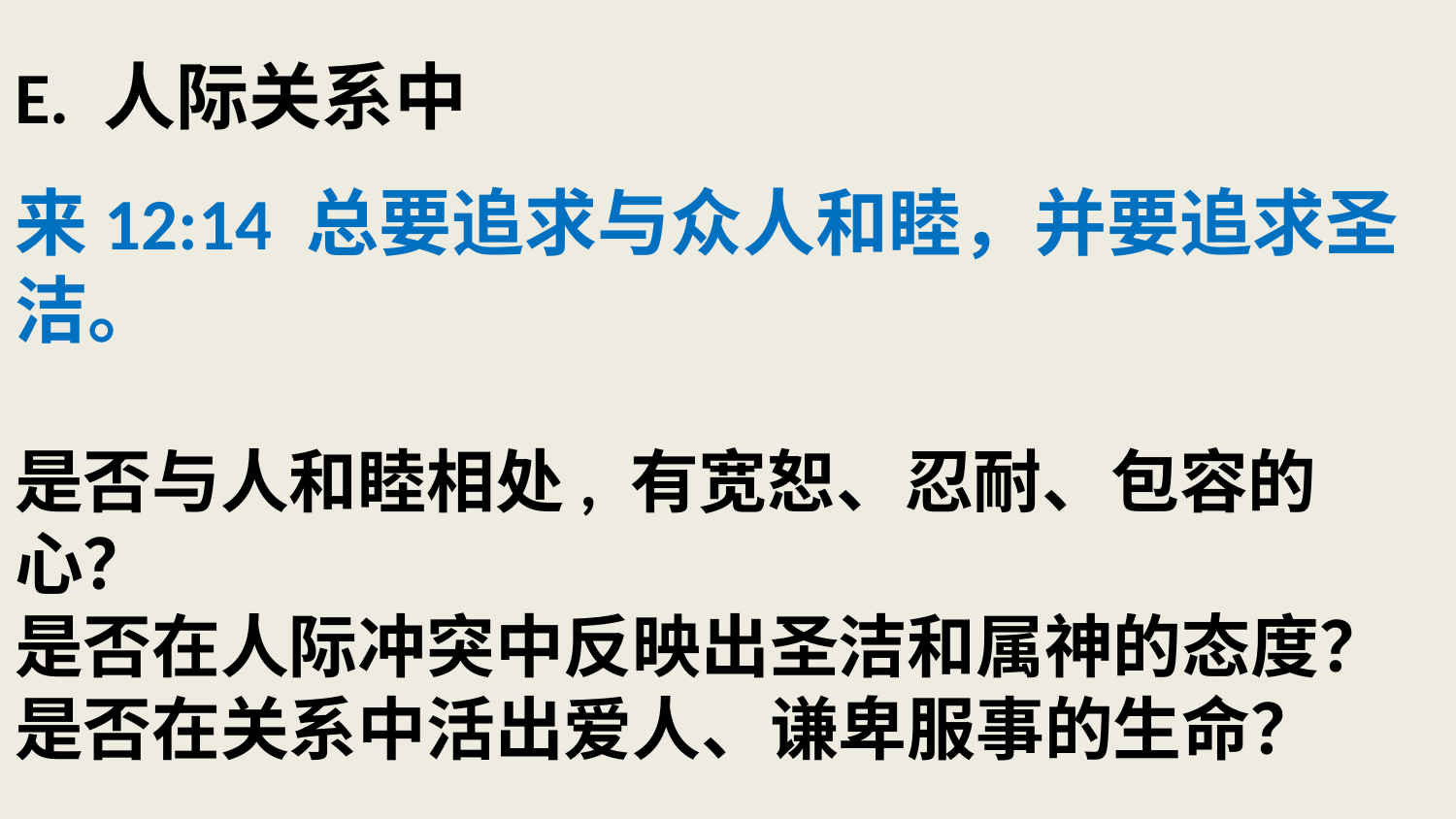

# E. 人际关系中 来12:14 总要追求与众人和睦，并要追求圣洁。 是否与人和睦相处, 有宽恕、忍耐、包容的心？ 是否在人际冲突中反映出圣洁和属神的态度？ 是否在关系中活出爱人、谦卑服事的生命？